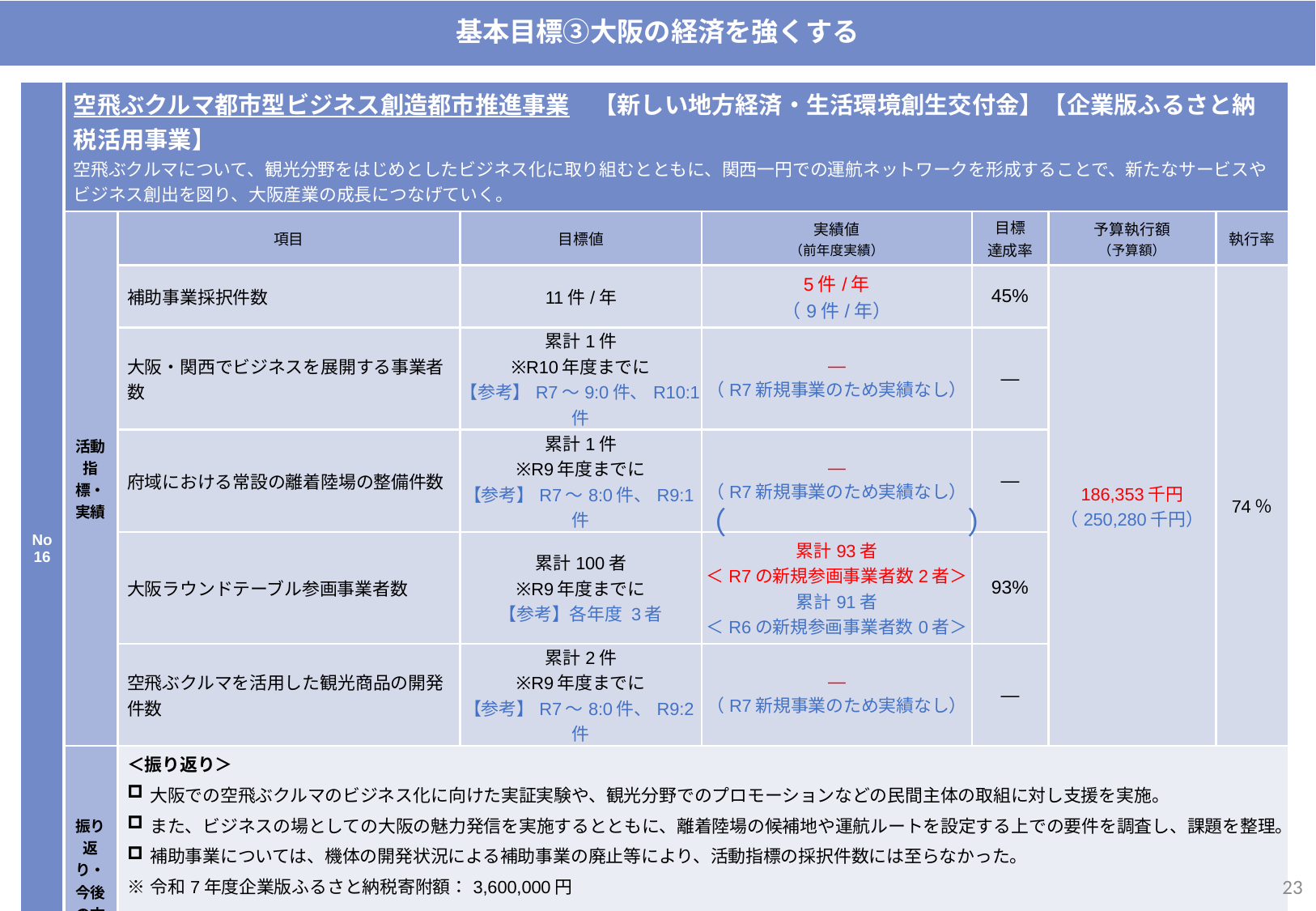

基本目標③大阪の経済を強くする
| No16 | 空飛ぶクルマ都市型ビジネス創造都市推進事業　【新しい地方経済・生活環境創生交付金】【企業版ふるさと納税活用事業】 空⾶ぶクルマについて、観光分野をはじめとしたビジネス化に取り組むとともに、関西一円での運航ネットワークを形成することで、新たなサービスやビジネス創出を図り、大阪産業の成長につなげていく。 |  |  |  |  |  |  |
| --- | --- | --- | --- | --- | --- | --- | --- |
|  | 活動指標・実績 | 項目 | 目標値 | 実績値 （前年度実績） | 目標 達成率 | 予算執行額 （予算額） | 執行率 |
|  |  | 補助事業採択件数 | 11件/年 | 5件/年 （9件/年） | 45% | 186,353千円 （250,280千円） | 74％ |
|  |  | 大阪・関西でビジネスを展開する事業者数 | 累計1件 ※R10年度までに 【参考】R7～9:0件、R10:1件 | ― （R7新規事業のため実績なし） | ― |  |  |
|  |  | 府域における常設の離着陸場の整備件数 | 累計1件 ※R9年度までに 【参考】R7～8:0件、R9:1件 | ― （R7新規事業のため実績なし） | ― |  |  |
|  |  | 大阪ラウンドテーブル参画事業者数 | 累計100者 ※R9年度までに 【参考】各年度 3者 | 累計93者 ＜R7の新規参画事業者数2者＞ 累計91者 ＜R6の新規参画事業者数0者＞ | 93% |  |  |
|  |  | 空飛ぶクルマを活用した観光商品の開発件数 | 累計2件 ※R9年度までに 【参考】R7～8:0件、R9:2件 | ― （R7新規事業のため実績なし） | ― |  |  |
|  | 振り返り・今後の方針 | ＜振り返り＞ 大阪での空飛ぶクルマのビジネス化に向けた実証実験や、観光分野でのプロモーションなどの民間主体の取組に対し支援を実施。 また、ビジネスの場としての大阪の魅力発信を実施するとともに、離着陸場の候補地や運航ルートを設定する上での要件を調査し、課題を整理。 補助事業については、機体の開発状況による補助事業の廃止等により、活動指標の採択件数には至らなかった。 ※令和7年度企業版ふるさと納税寄附額：3,600,000円 ＜今後の方針＞ 令和８年度は、引き続き地域未来交付金及び企業版ふるさと納税を活用し、飛行環境や離着陸場等の整備に向けた調査等に取り組む事業者への支援等を実施する。 |  |  |  |  |  |
（
）
23